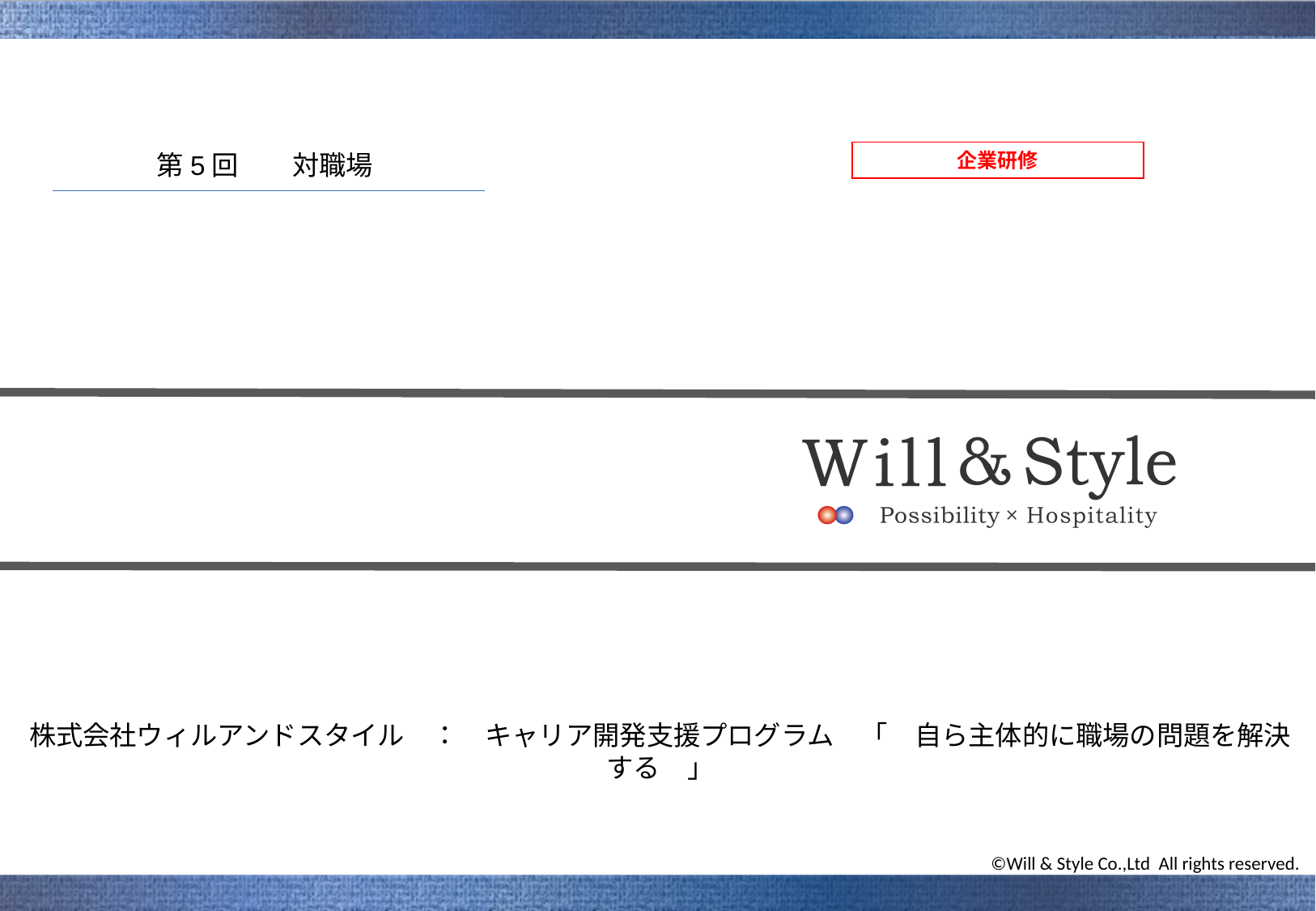

第5回　　対職場
企業研修
株式会社ウィルアンドスタイル　：　キャリア開発支援プログラム　「　自ら主体的に職場の問題を解決する　」